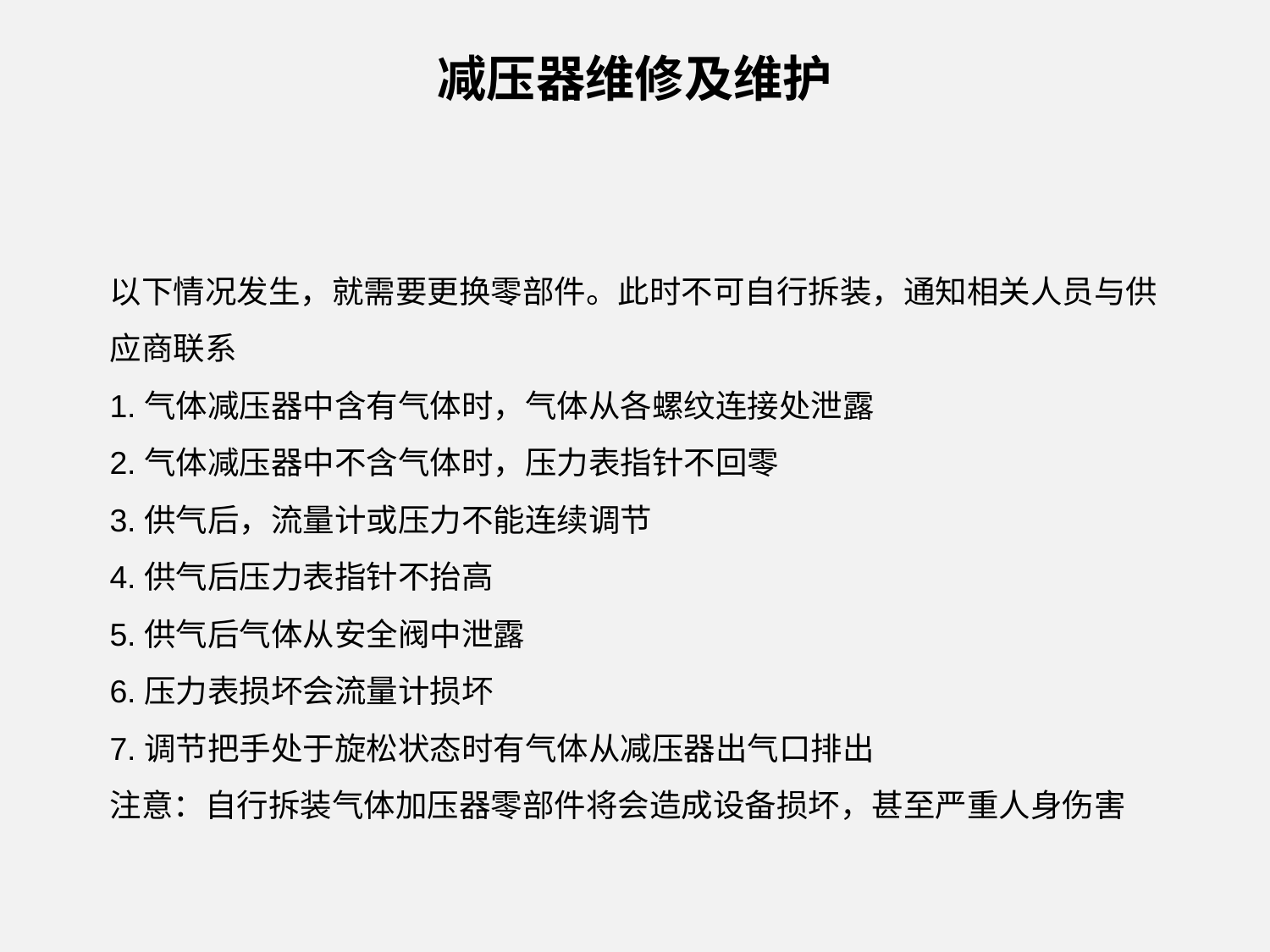

# 减压器维修及维护
以下情况发生，就需要更换零部件。此时不可自行拆装，通知相关人员与供应商联系
1.气体减压器中含有气体时，气体从各螺纹连接处泄露
2.气体减压器中不含气体时，压力表指针不回零
3.供气后，流量计或压力不能连续调节
4.供气后压力表指针不抬高
5.供气后气体从安全阀中泄露
6.压力表损坏会流量计损坏
7.调节把手处于旋松状态时有气体从减压器出气口排出
注意：自行拆装气体加压器零部件将会造成设备损坏，甚至严重人身伤害